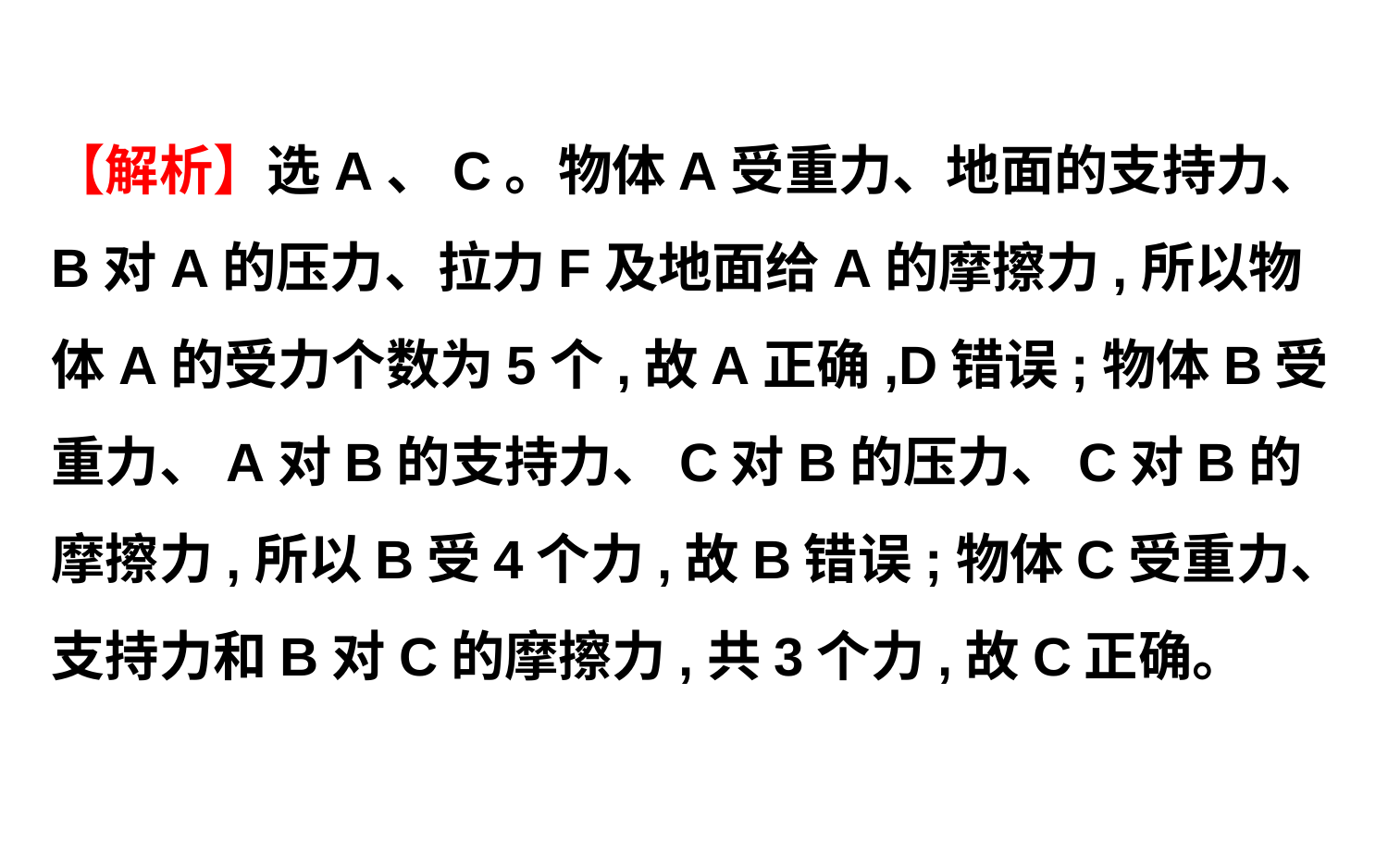

【解析】选A、C。物体A受重力、地面的支持力、B对A的压力、拉力F及地面给A的摩擦力,所以物体A的受力个数为5个,故A正确,D错误;物体B受重力、A对B的支持力、C对B的压力、C对B的摩擦力,所以B受4个力,故B错误;物体C受重力、支持力和B对C的摩擦力,共3个力,故C正确。